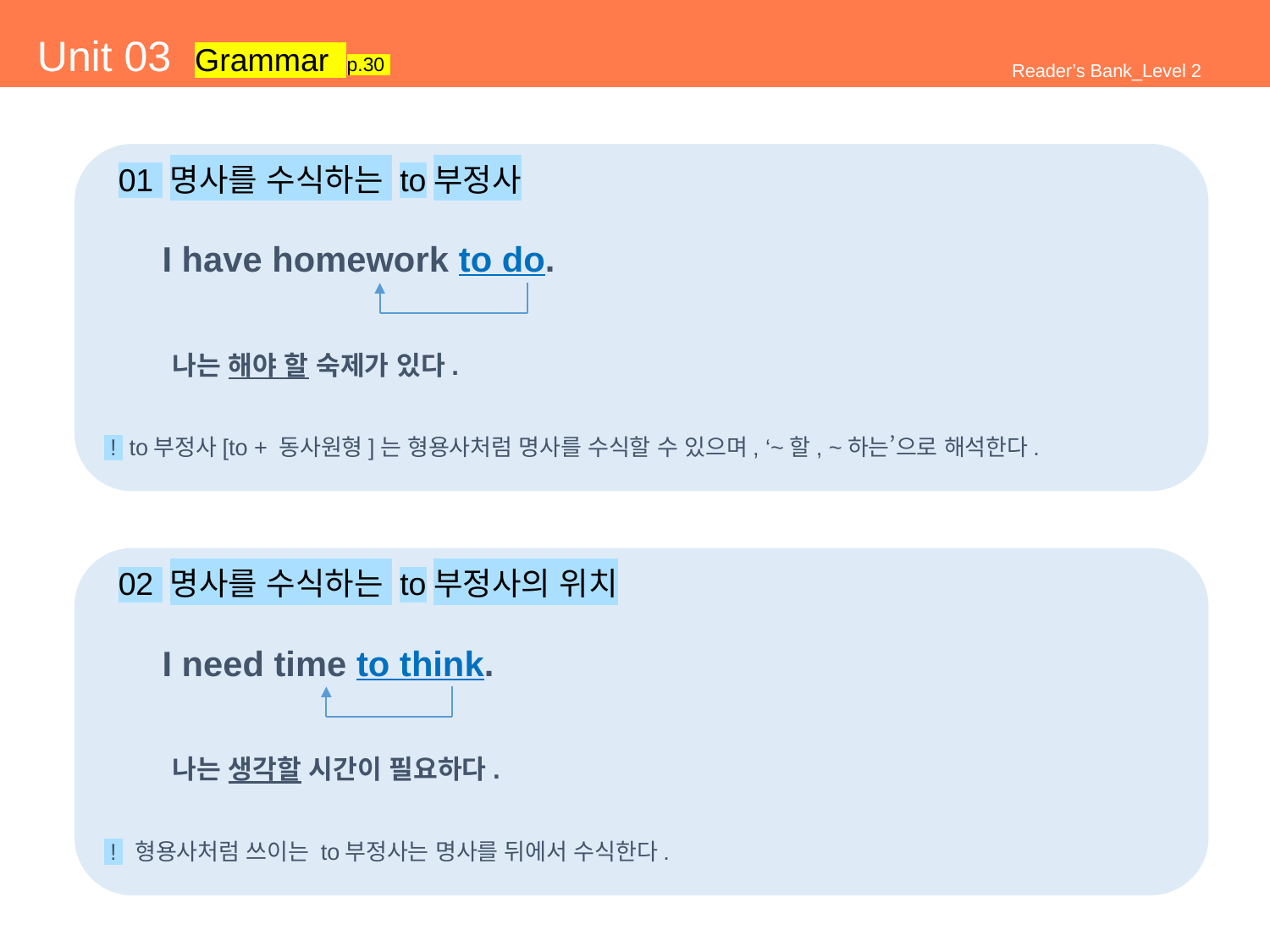

# Unit 03  Grammar  p.30
Reader’s Bank_Level 2

  01 명사를 수식하는 to부정사

      I have homework to do.

      나는 해야 할 숙제가 있다.

 !  to부정사[to + 동사원형]는 형용사처럼 명사를 수식할 수 있으며, ‘~할, ~하는’으로 해석한다.

  02 명사를 수식하는 to부정사의 위치

      I need time to think.

      나는 생각할 시간이 필요하다.

 !  형용사처럼 쓰이는 to부정사는 명사를 뒤에서 수식한다.